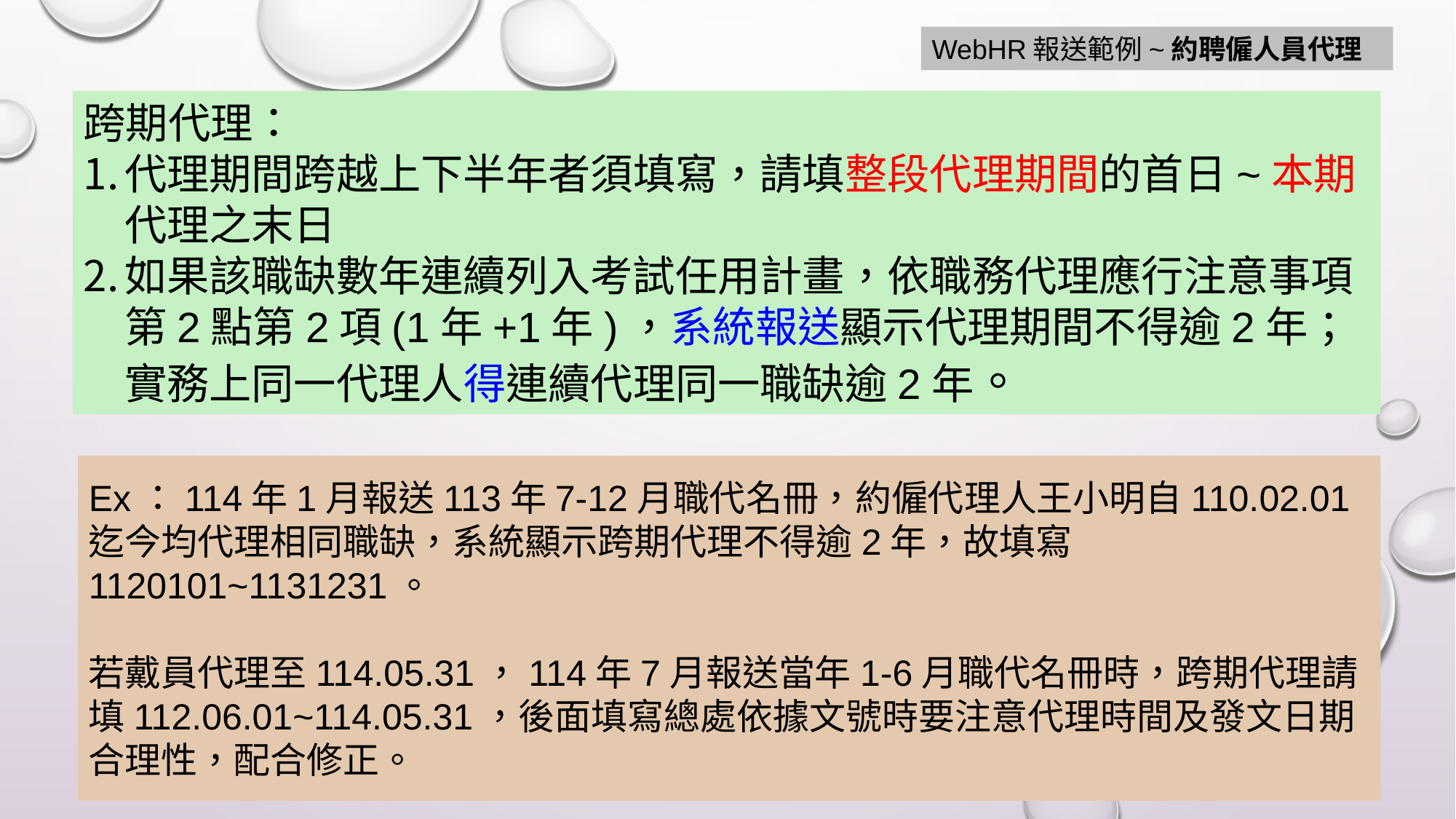

WebHR報送範例~約聘僱人員代理
跨期代理：
代理期間跨越上下半年者須填寫，請填整段代理期間的首日~本期代理之末日
如果該職缺數年連續列入考試任用計畫，依職務代理應行注意事項第2點第2項(1年+1年)，系統報送顯示代理期間不得逾2年；實務上同一代理人得連續代理同一職缺逾2年。
Ex：114年1月報送113年7-12月職代名冊，約僱代理人王小明自110.02.01迄今均代理相同職缺，系統顯示跨期代理不得逾2年，故填寫1120101~1131231。

若戴員代理至114.05.31，114年7月報送當年1-6月職代名冊時，跨期代理請填112.06.01~114.05.31，後面填寫總處依據文號時要注意代理時間及發文日期合理性，配合修正。